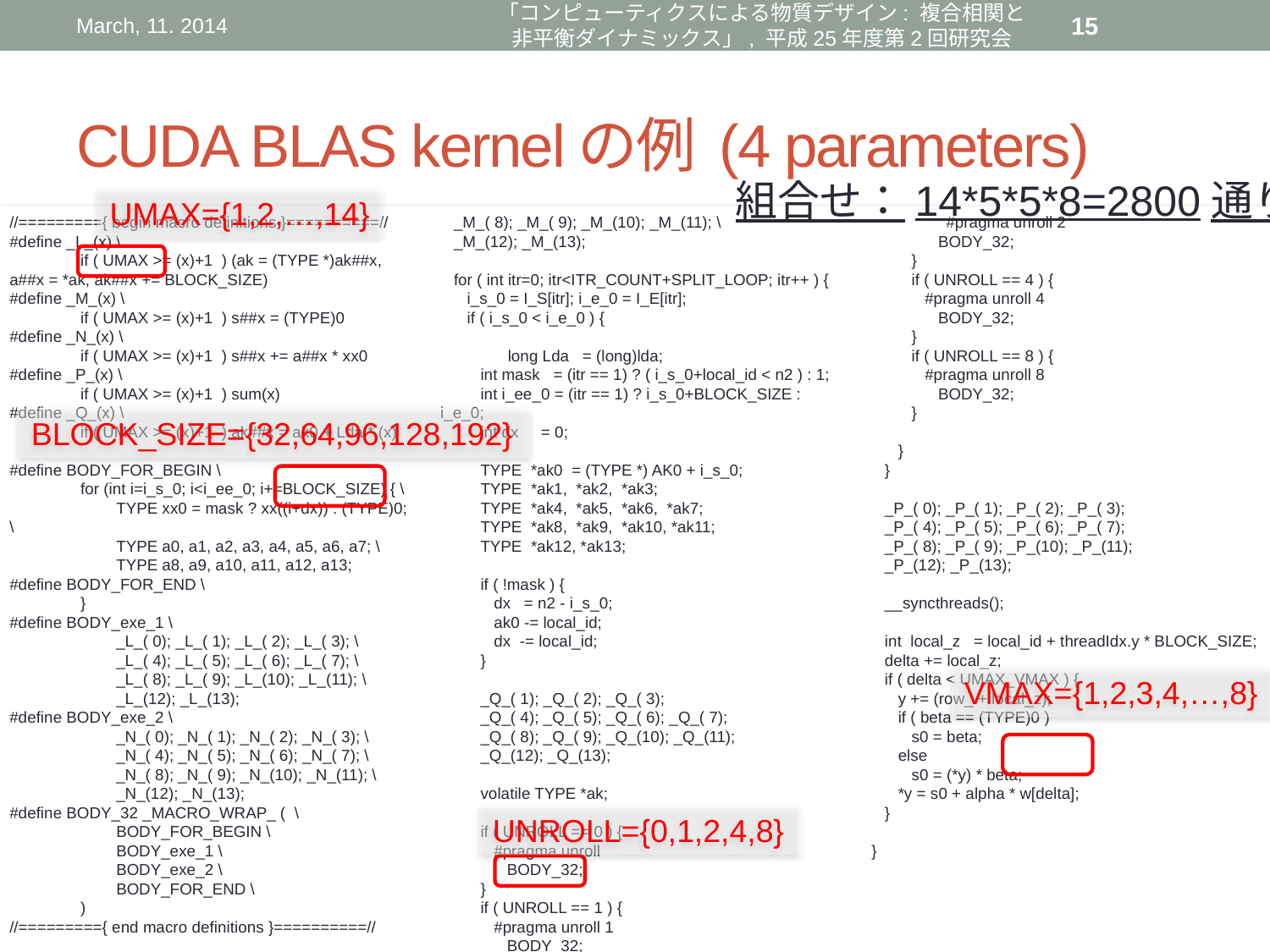

March, 11. 2014
「コンピューティクスによる物質デザイン: 複合相関と非平衡ダイナミックス」, 平成25年度第2回研究会
15
# CUDA BLAS kernelの例 (4 parameters)
組合せ：14*5*5*8=2800通り
UMAX={1,2,…,14}
//========={ begin macro definitions }==========//
#define _L_(x) \
                if ( UMAX >= (x)+1  ) (ak = (TYPE *)ak##x, a##x = *ak, ak##x += BLOCK_SIZE)
#define _M_(x) \
                if ( UMAX >= (x)+1  ) s##x = (TYPE)0
#define _N_(x) \
                if ( UMAX >= (x)+1  ) s##x += a##x * xx0
#define _P_(x) \
                if ( UMAX >= (x)+1  ) sum(x)
#define _Q_(x) \
                if ( UMAX >= (x)+1  ) ak##x = ak0 + Lda * (x)

#define BODY_FOR_BEGIN \
                for (int i=i_s_0; i<i_ee_0; i+=BLOCK_SIZE) { \
                        TYPE xx0 = mask ? xx((i+dx)) : (TYPE)0; \
                        TYPE a0, a1, a2, a3, a4, a5, a6, a7; \
                        TYPE a8, a9, a10, a11, a12, a13;
#define BODY_FOR_END \
                }
#define BODY_exe_1 \
                        _L_( 0); _L_( 1); _L_( 2); _L_( 3); \
                        _L_( 4); _L_( 5); _L_( 6); _L_( 7); \
                        _L_( 8); _L_( 9); _L_(10); _L_(11); \
                        _L_(12); _L_(13);
#define BODY_exe_2 \
                        _N_( 0); _N_( 1); _N_( 2); _N_( 3); \
                        _N_( 4); _N_( 5); _N_( 6); _N_( 7); \
                        _N_( 8); _N_( 9); _N_(10); _N_(11); \
                        _N_(12); _N_(13);
#define BODY_32 _MACRO_WRAP_ (  \
                        BODY_FOR_BEGIN \
                        BODY_exe_1 \
                        BODY_exe_2 \
                        BODY_FOR_END \
                )
//========={ end macro definitions }==========//

   _M_( 0); _M_( 1); _M_( 2); _M_( 3); \
   _M_( 4); _M_( 5); _M_( 6); _M_( 7); \
   _M_( 8); _M_( 9); _M_(10); _M_(11); \
   _M_(12); _M_(13);

   for ( int itr=0; itr<ITR_COUNT+SPLIT_LOOP; itr++ ) {
      i_s_0 = I_S[itr]; i_e_0 = I_E[itr];
      if ( i_s_0 < i_e_0 ) {

　　　　long Lda   = (long)lda;
         int mask   = (itr == 1) ? ( i_s_0+local_id < n2 ) : 1;
         int i_ee_0 = (itr == 1) ? i_s_0+BLOCK_SIZE : i_e_0;
         int dx     = 0;

         TYPE  *ak0  = (TYPE *) AK0 + i_s_0;
         TYPE  *ak1,  *ak2,  *ak3;
         TYPE  *ak4,  *ak5,  *ak6,  *ak7;
         TYPE  *ak8,  *ak9,  *ak10, *ak11;
         TYPE  *ak12, *ak13;

         if ( !mask ) {
            dx   = n2 - i_s_0;
            ak0 -= local_id;
            dx  -= local_id;
         }

         _Q_( 1); _Q_( 2); _Q_( 3);
         _Q_( 4); _Q_( 5); _Q_( 6); _Q_( 7);
         _Q_( 8); _Q_( 9); _Q_(10); _Q_(11);
         _Q_(12); _Q_(13);

         volatile TYPE *ak;

         if ( UNROLL == 0 ) {
            #pragma unroll
               BODY_32;
         }
         if ( UNROLL == 1 ) {
            #pragma unroll 1
               BODY_32;
         }
         if ( UNROLL == 2 ) {
 　　　　#pragma unroll 2
               BODY_32;
         }
         if ( UNROLL == 4 ) {
            #pragma unroll 4
               BODY_32;
         }
         if ( UNROLL == 8 ) {
            #pragma unroll 8
               BODY_32;
         }

      }
   }

   _P_( 0); _P_( 1); _P_( 2); _P_( 3);
   _P_( 4); _P_( 5); _P_( 6); _P_( 7);
   _P_( 8); _P_( 9); _P_(10); _P_(11);
   _P_(12); _P_(13);

   __syncthreads();

   int  local_z   = local_id + threadIdx.y * BLOCK_SIZE;
   delta += local_z;
   if ( delta < UMAX_VMAX ) {
      y += (row_ + local_z);
      if ( beta == (TYPE)0 )
         s0 = beta;
      else
         s0 = (*y) * beta;
      *y = s0 + alpha * w[delta];
   }

}

BLOCK_SIZE={32,64,96,128,192}

VMAX={1,2,3,4,…,8}

UNROLL={0,1,2,4,8}